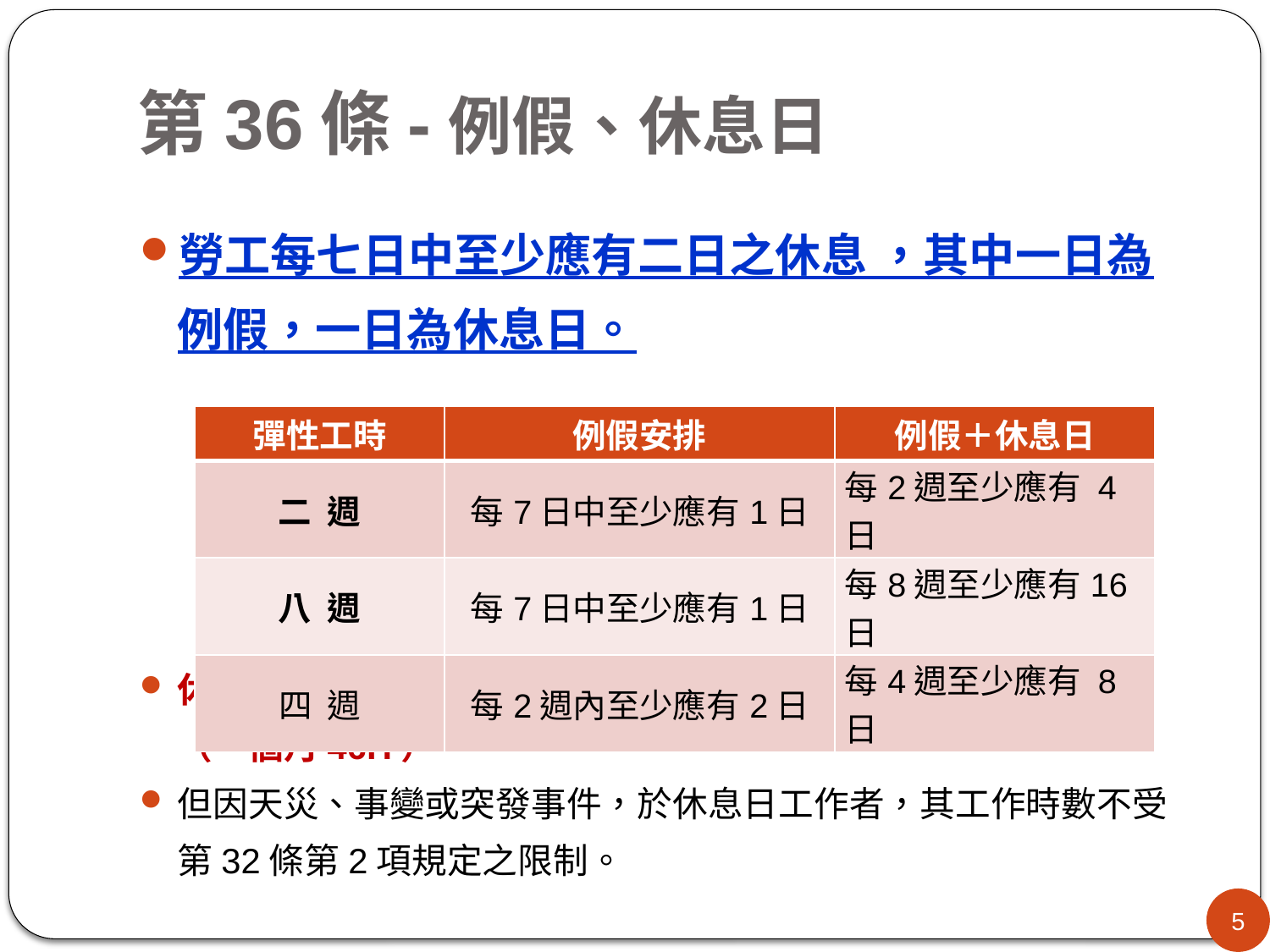

第36條-例假、休息日
勞工每七日中至少應有二日之休息 ，其中一日為例假，一日為休息日。

休息日工作之時間，計入第32條第2項所定延長工作時間總數（一個月46H）。
但因天災、事變或突發事件，於休息日工作者，其工作時數不受第32條第2項規定之限制。

| 彈性工時 | 例假安排 | 例假＋休息日 |
| --- | --- | --- |
| 二 週 | 每7日中至少應有1日 | 每2週至少應有 4日 |
| 八 週 | 每7日中至少應有1日 | 每8週至少應有16日 |
| 四 週 | 每2週內至少應有2日 | 每4週至少應有 8日 |
5